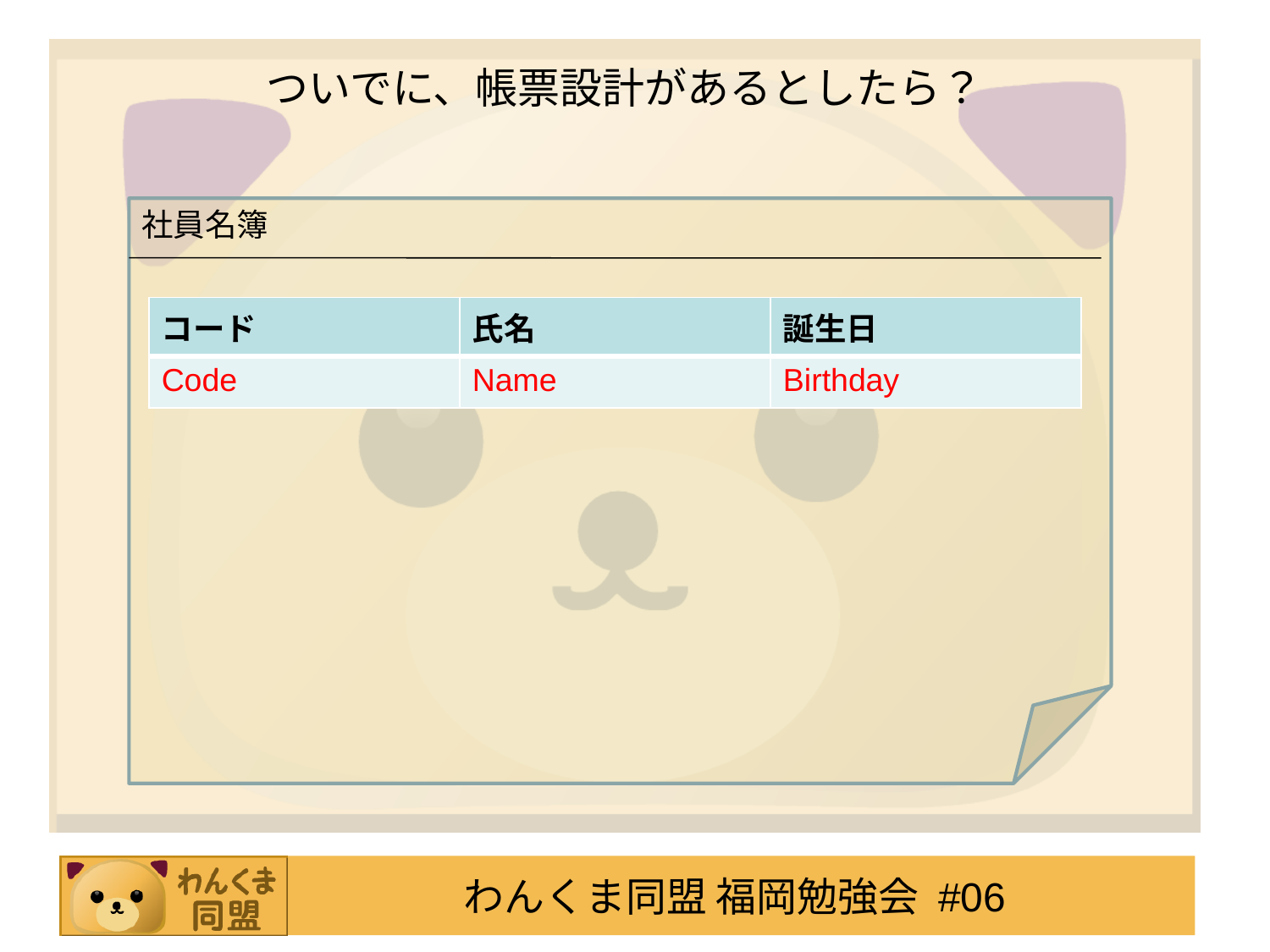

# ついでに、帳票設計があるとしたら？
社員名簿
| コード | 氏名 | 誕生日 |
| --- | --- | --- |
| Code | Name | Birthday |